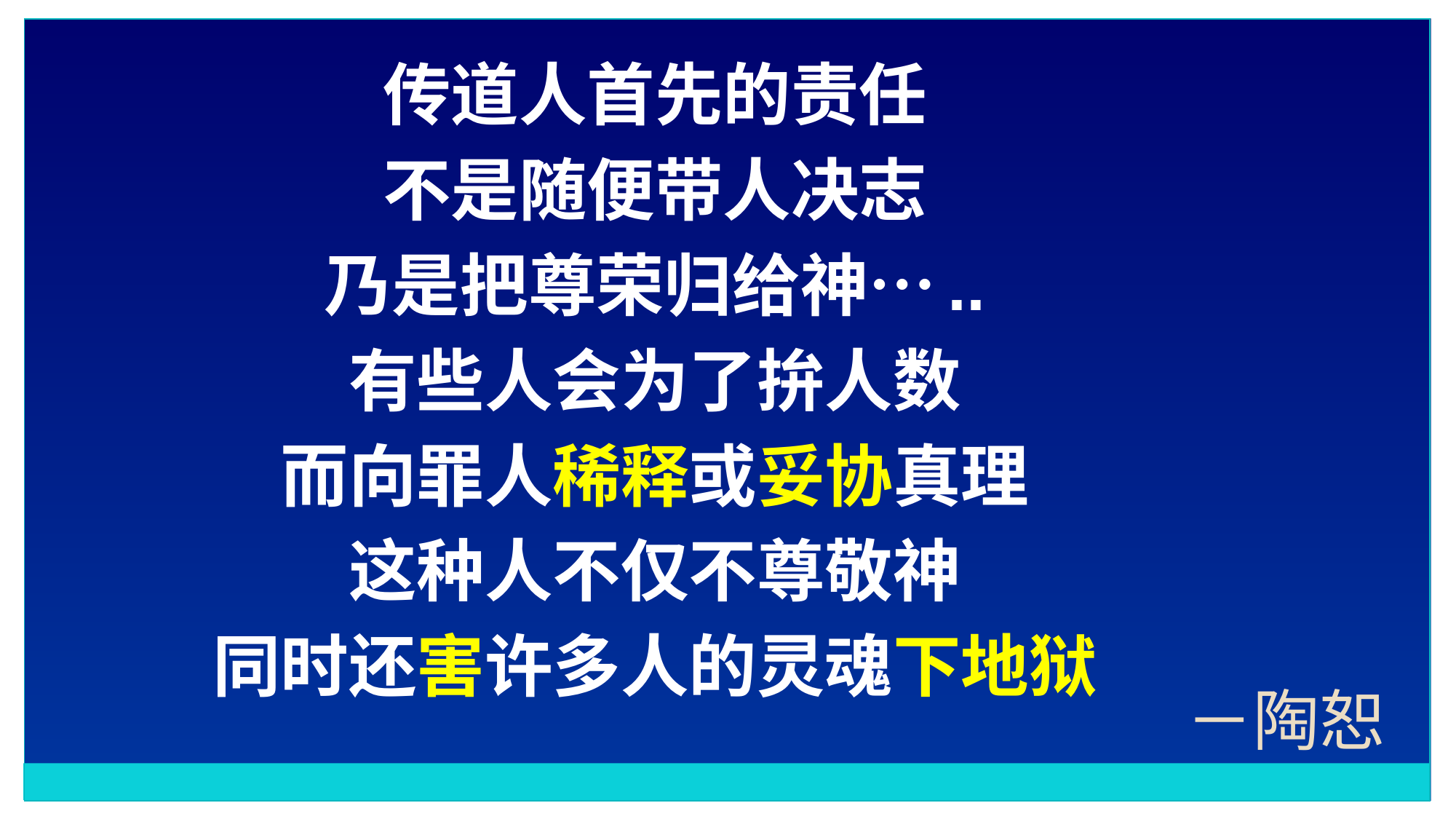

传道人首先的责任
不是随便带人决志
乃是把尊荣归给神…..
有些人会为了拚人数
而向罪人稀释或妥协真理
这种人不仅不尊敬神
同时还害许多人的灵魂下地狱
－陶恕